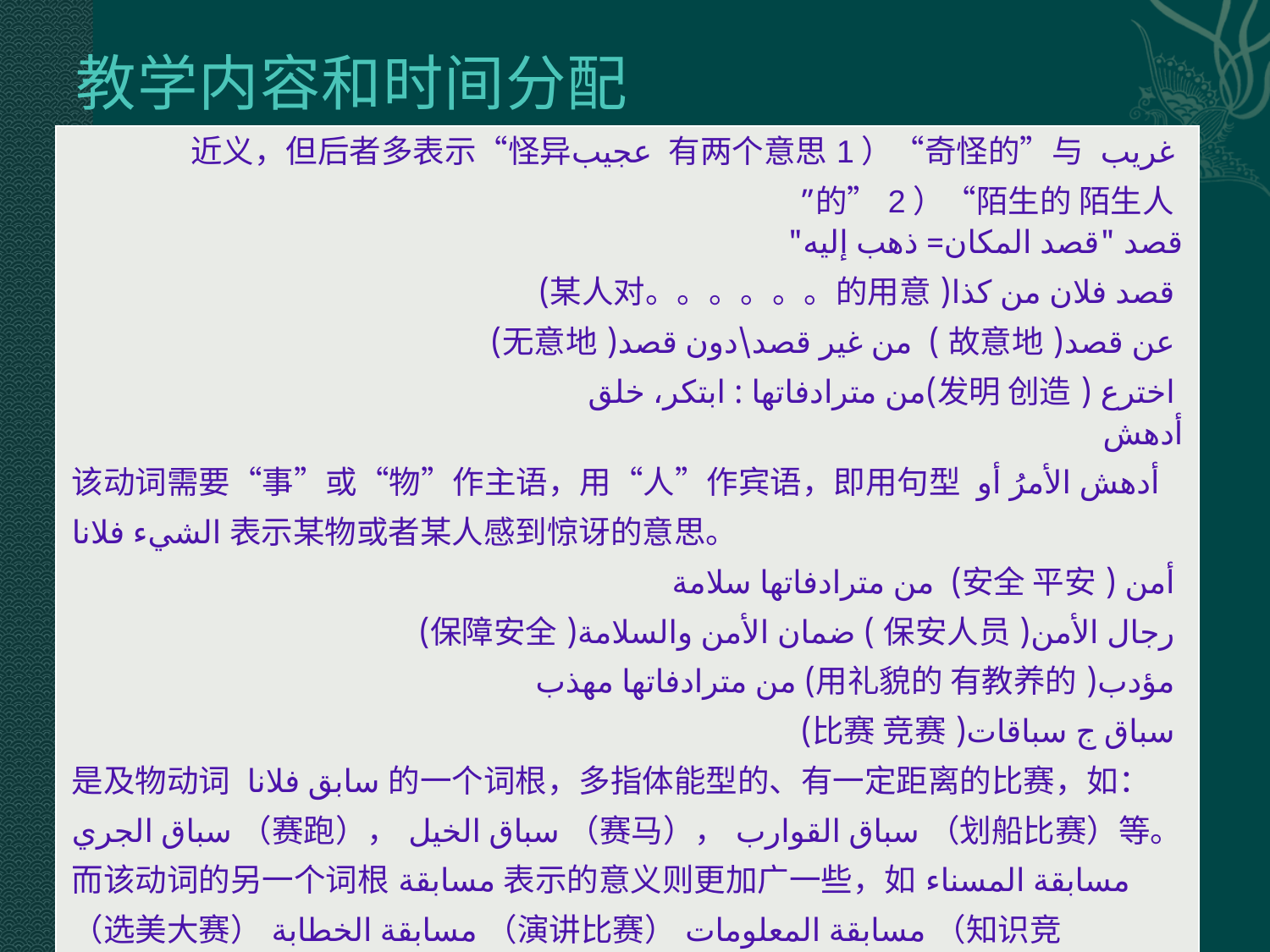

# 教学内容和时间分配
| غريب 有两个意思1）“奇怪的”与 عجيب近义，但后者多表示“怪异的”2）“陌生的 陌生人” قصد "قصد المكان= ذهب إليه" قصد فلان من كذا(某人对。。。。。。的用意) عن قصد(故意地) من غير قصد\دون قصد(无意地) اخترع (发明 创造)من مترادفاتها : ابتكر، خلق أدهش 该动词需要“事”或“物”作主语，用“人”作宾语，即用句型 أدهش الأمرُ أو الشيء فلانا表示某物或者某人感到惊讶的意思。 أمن (安全 平安) من مترادفاتها سلامة رجال الأمن(保安人员) ضمان الأمن والسلامة(保障安全) مؤدب(用礼貌的 有教养的) من مترادفاتها مهذب سباق ج سباقات(比赛 竞赛) 是及物动词 سابق فلانا的一个词根，多指体能型的、有一定距离的比赛，如：سباق الجري（赛跑），سباق الخيل（赛马），سباق القوارب（划船比赛）等。而该动词的另一个词根مسابقة表示的意义则更加广一些，如مسابقة المسناء（选美大赛）مسابقة الخطابة（演讲比赛）مسابقة المعلومات（知识竞赛）مباراة كرة السلة（篮球赛）مباريات كأس العالم（世界杯足球赛） |
| --- |